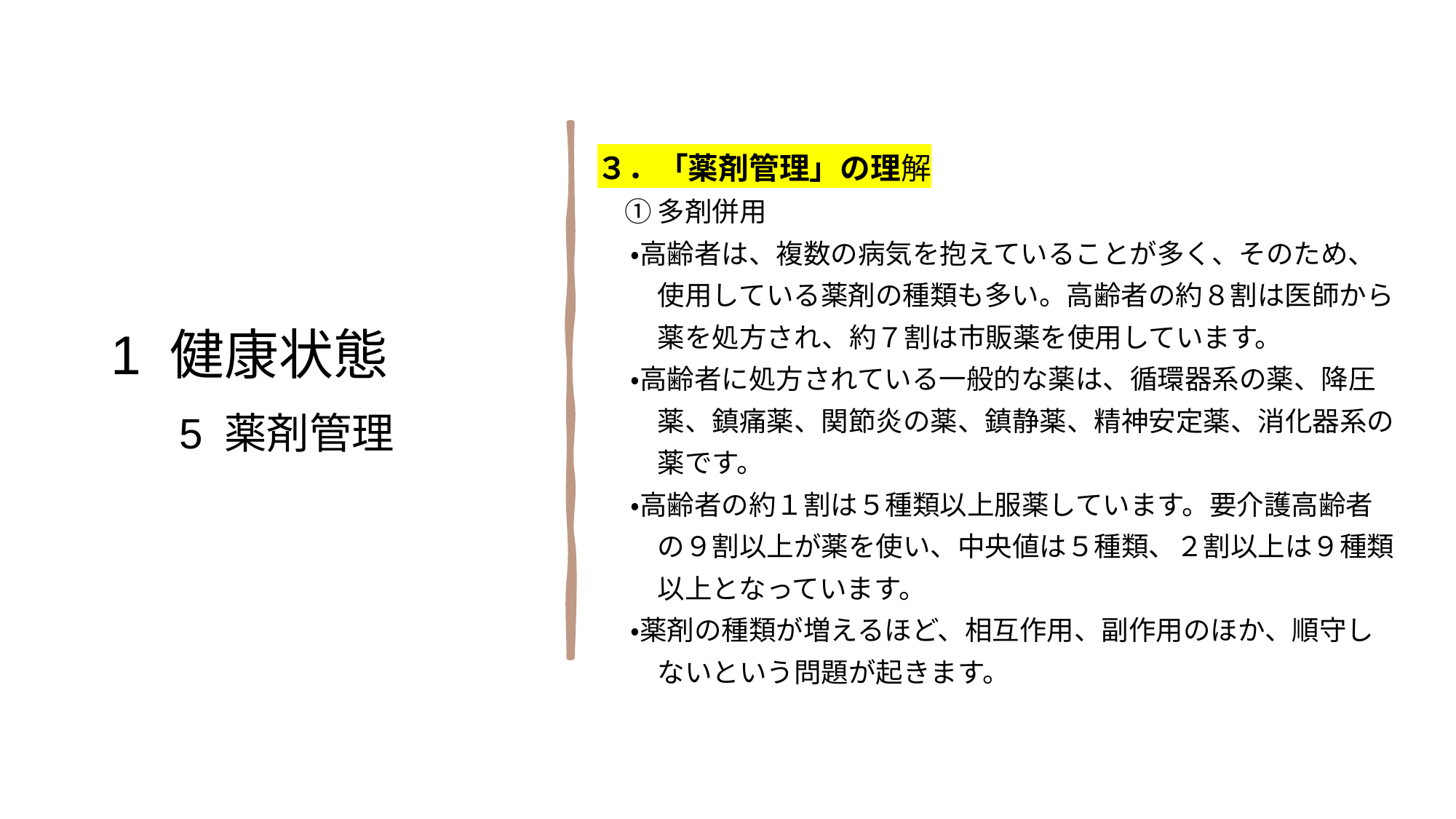

1 健康状態
　5 薬剤管理
３．「薬剤管理」の理解
　① 多剤併用
　 ・高齢者は、複数の病気を抱えていることが多く、そのため、
　　 使用している薬剤の種類も多い。高齢者の約８割は医師から
　　 薬を処方され、約７割は市販薬を使用しています。
　 ・高齢者に処方されている一般的な薬は、循環器系の薬、降圧
　　 薬、鎮痛薬、関節炎の薬、鎮静薬、精神安定薬、消化器系の
　　 薬です。
　 ・高齢者の約１割は５種類以上服薬しています。要介護高齢者
　　 の９割以上が薬を使い、中央値は５種類、２割以上は９種類
　　 以上となっています。
　 ・薬剤の種類が増えるほど、相互作用、副作用のほか、順守し
　　 ないという問題が起きます。